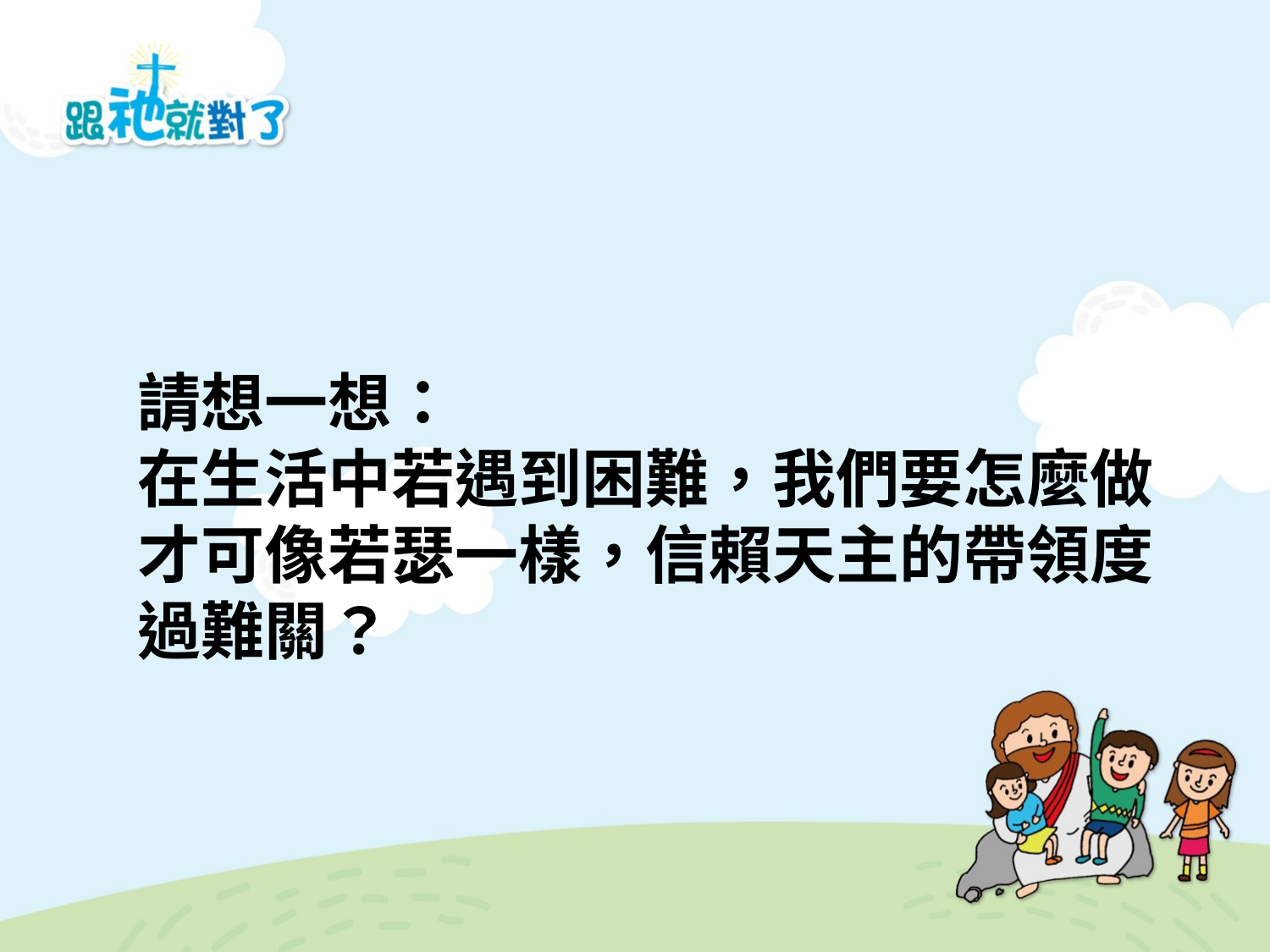

請想一想：
在生活中若遇到困難，我們要怎麼做才可像若瑟一樣，信賴天主的帶領度過難關？